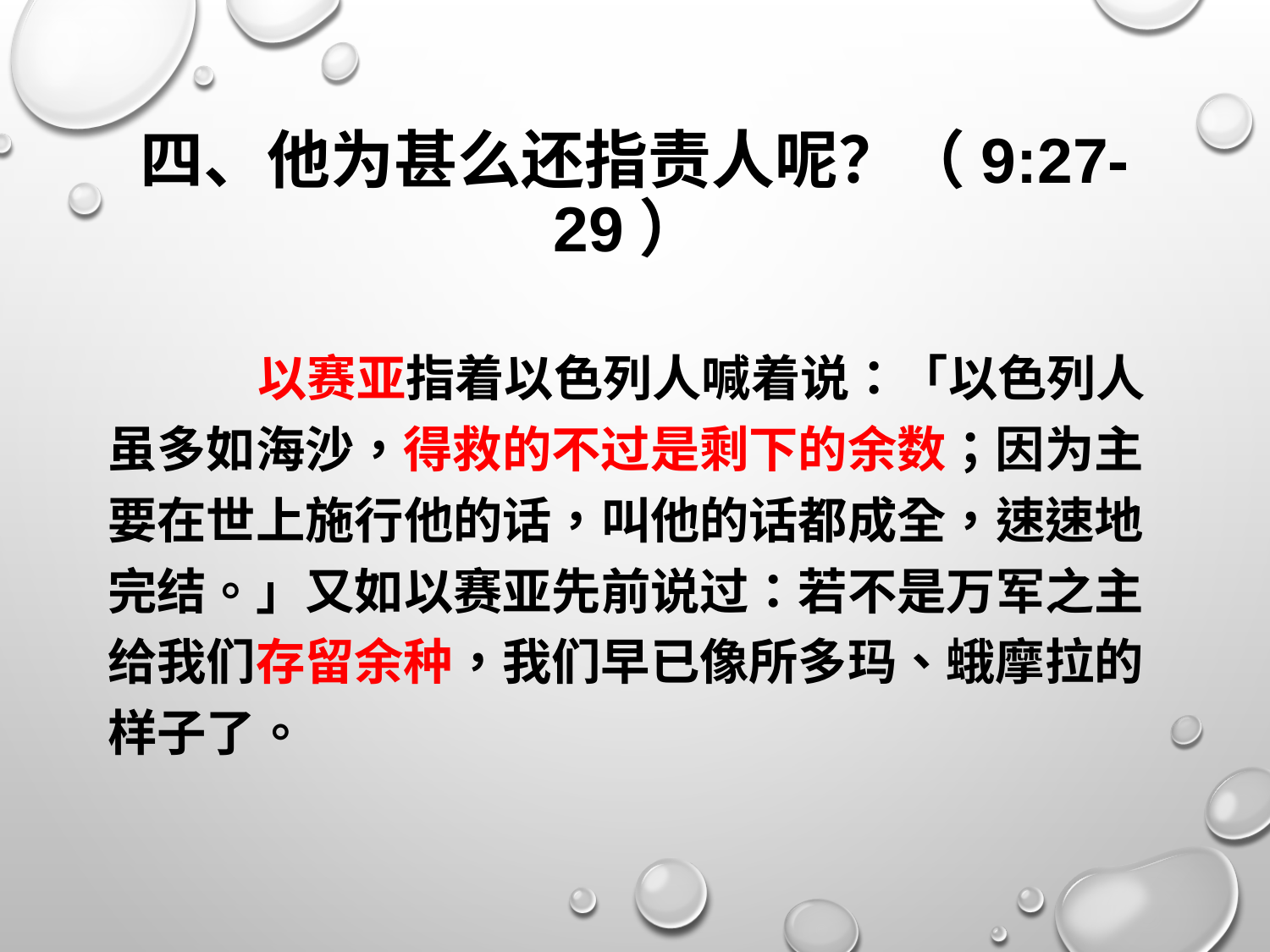

# 四、他为甚么还指责人呢？（9:27-29）
	 以赛亚指着以色列人喊着说：「以色列人虽多如海沙，得救的不过是剩下的余数；因为主要在世上施行他的话，叫他的话都成全，速速地完结。」又如以赛亚先前说过：若不是万军之主给我们存留余种，我们早已像所多玛、蛾摩拉的样子了。